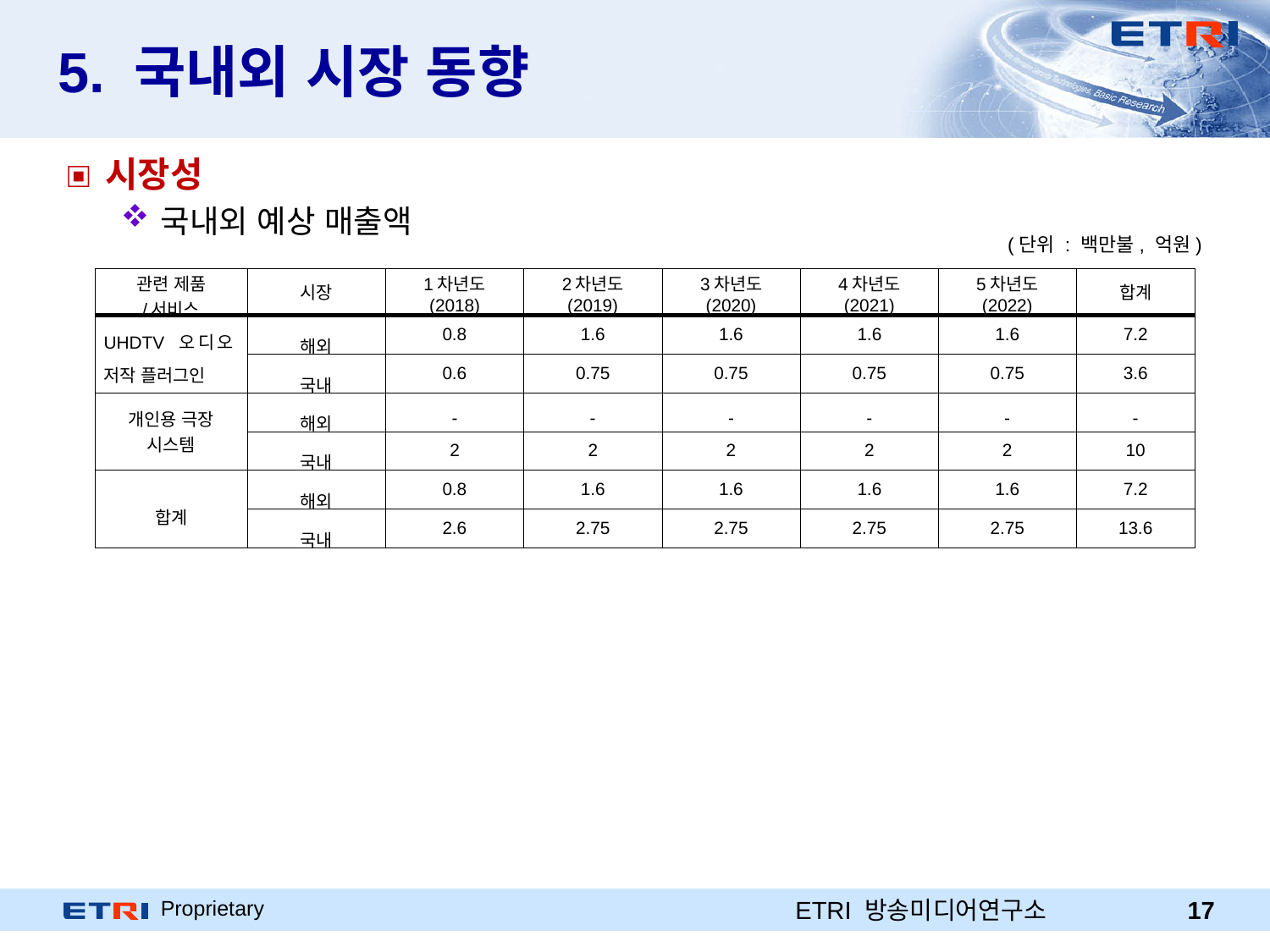

# 5. 국내외 시장 동향
시장성
국내외 예상 매출액
(단위 : 백만불, 억원)
| 관련 제품 /서비스 | 시장 | 1차년도 (2018) | 2차년도 (2019) | 3차년도 (2020) | 4차년도 (2021) | 5차년도 (2022) | 합계 |
| --- | --- | --- | --- | --- | --- | --- | --- |
| UHDTV 오디오 저작 플러그인 | 해외 | 0.8 | 1.6 | 1.6 | 1.6 | 1.6 | 7.2 |
|  | 국내 | 0.6 | 0.75 | 0.75 | 0.75 | 0.75 | 3.6 |
| 개인용 극장 시스템 | 해외 | - | - | - | - | - | - |
|  | 국내 | 2 | 2 | 2 | 2 | 2 | 10 |
| 합계 | 해외 | 0.8 | 1.6 | 1.6 | 1.6 | 1.6 | 7.2 |
|  | 국내 | 2.6 | 2.75 | 2.75 | 2.75 | 2.75 | 13.6 |
ETRI 방송미디어연구소
17